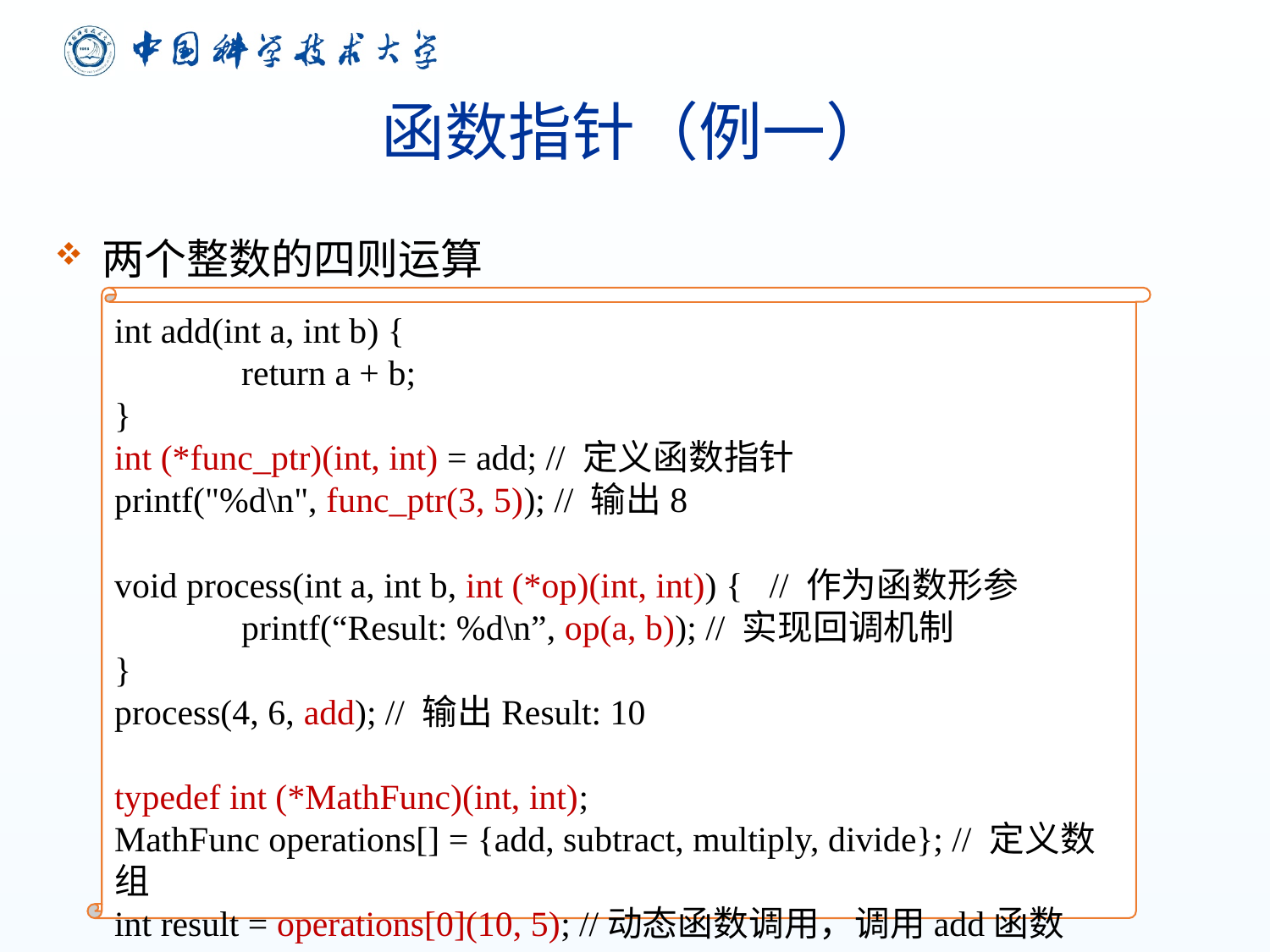

# 函数指针（例一）
两个整数的四则运算

int add(int a, int b) {
	return a + b;
}
int (*func_ptr)(int, int) = add; // 定义函数指针
printf("%d\n", func_ptr(3, 5)); // 输出8

void process(int a, int b, int (*op)(int, int)) {   // 作为函数形参
  	printf(“Result: %d\n”, op(a, b)); // 实现回调机制
}
process(4, 6, add); // 输出Result: 10

typedef int (*MathFunc)(int, int);
MathFunc operations[] = {add, subtract, multiply, divide}; // 定义数组
int result = operations[0](10, 5); //动态函数调用，调用add函数